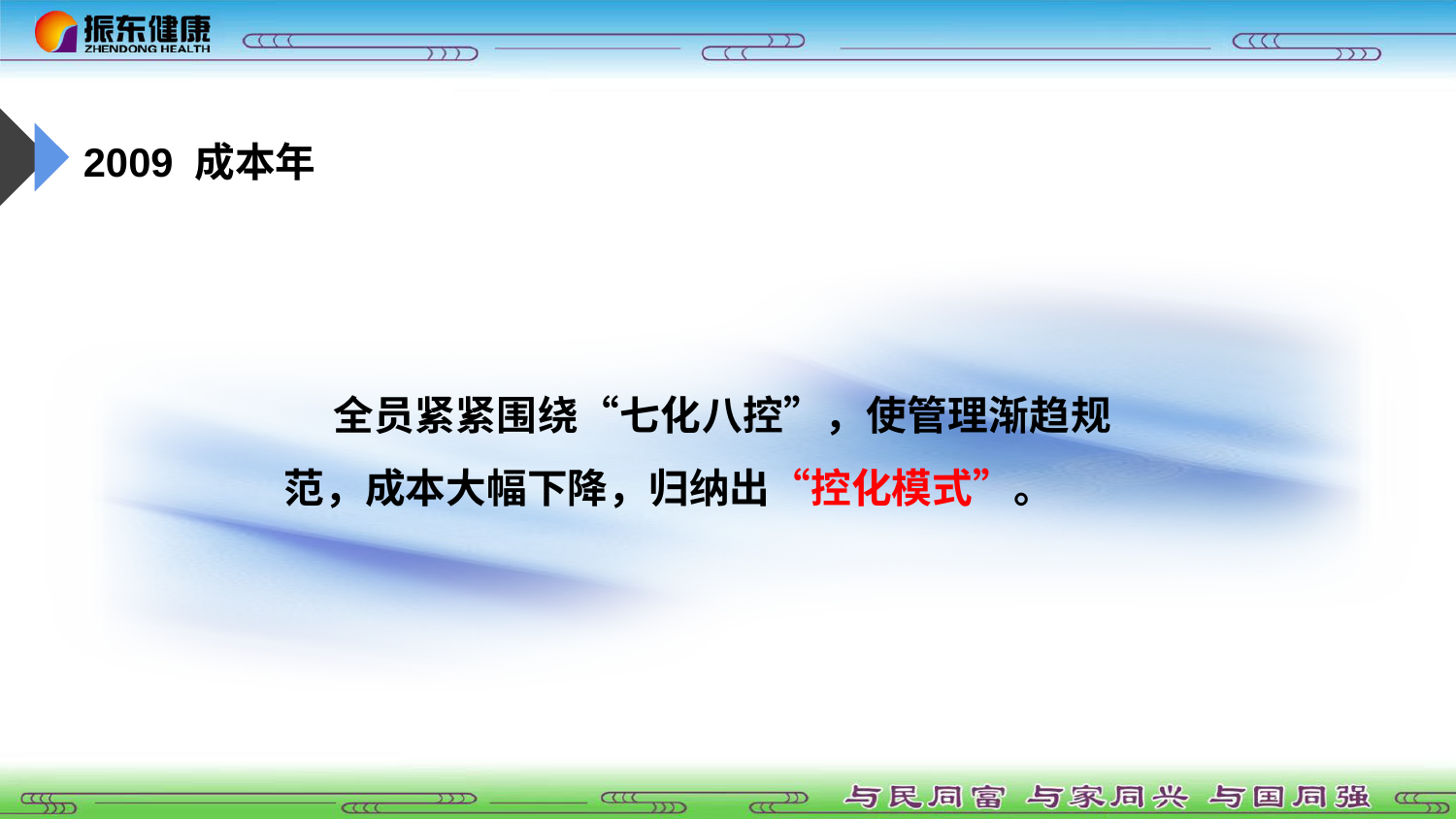

2009 成本年

    全员紧紧围绕“七化八控”，使管理渐趋规范，成本大幅下降，归纳出“控化模式”。